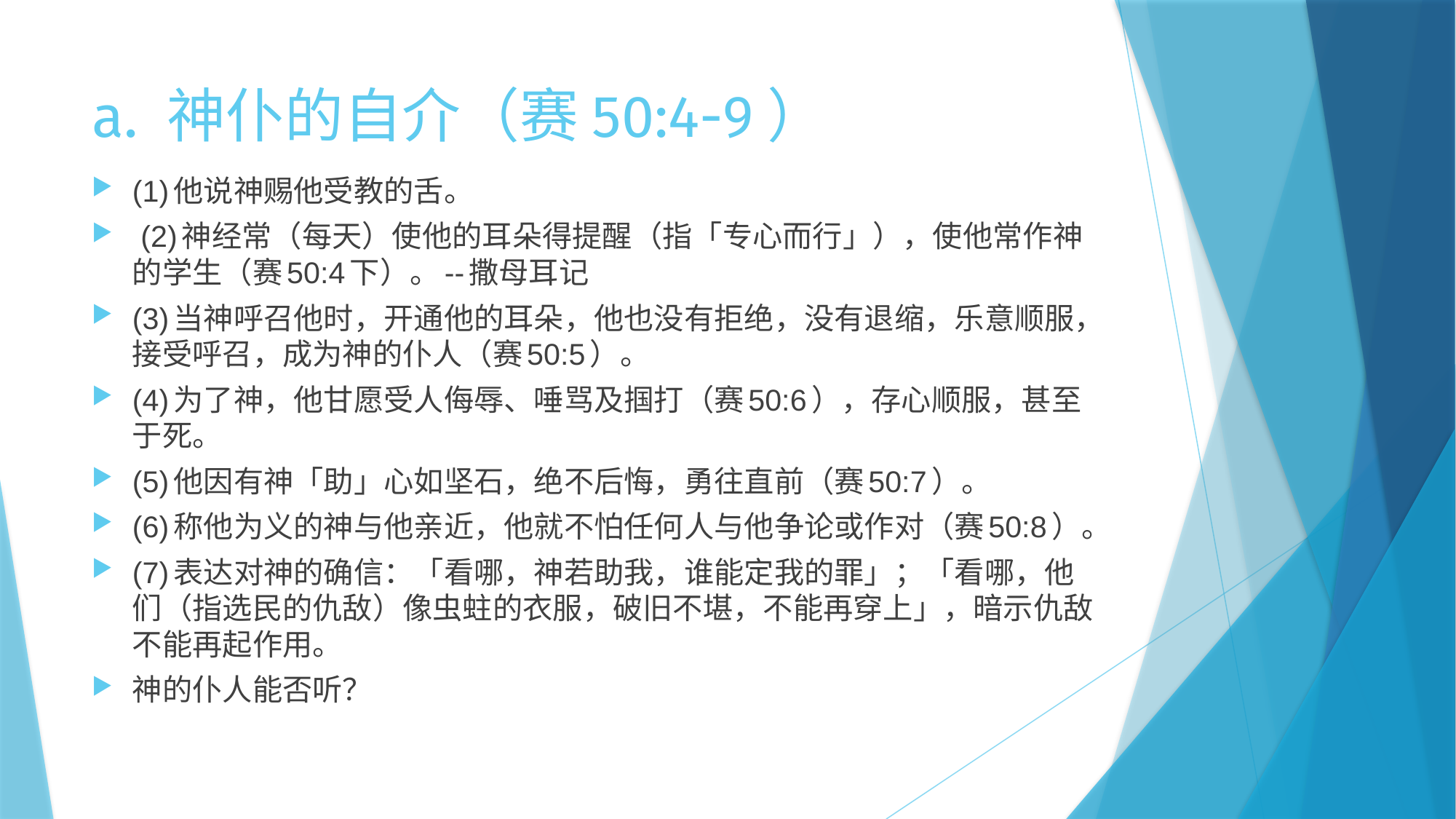

# a. 神仆的自介（赛50:4-9）
(1)他说神赐他受教的舌。
 (2)神经常（每天）使他的耳朵得提醒（指「专心而行」），使他常作神的学生（赛50:4下）。--撒母耳记
(3)当神呼召他时，开通他的耳朵，他也没有拒绝，没有退缩，乐意顺服，接受呼召，成为神的仆人（赛50:5）。
(4)为了神，他甘愿受人侮辱、唾骂及掴打（赛50:6），存心顺服，甚至于死。
(5)他因有神「助」心如坚石，绝不后悔，勇往直前（赛50:7）。
(6)称他为义的神与他亲近，他就不怕任何人与他争论或作对（赛50:8）。
(7)表达对神的确信：「看哪，神若助我，谁能定我的罪」；「看哪，他们（指选民的仇敌）像虫蛀的衣服，破旧不堪，不能再穿上」，暗示仇敌不能再起作用。
神的仆人能否听？